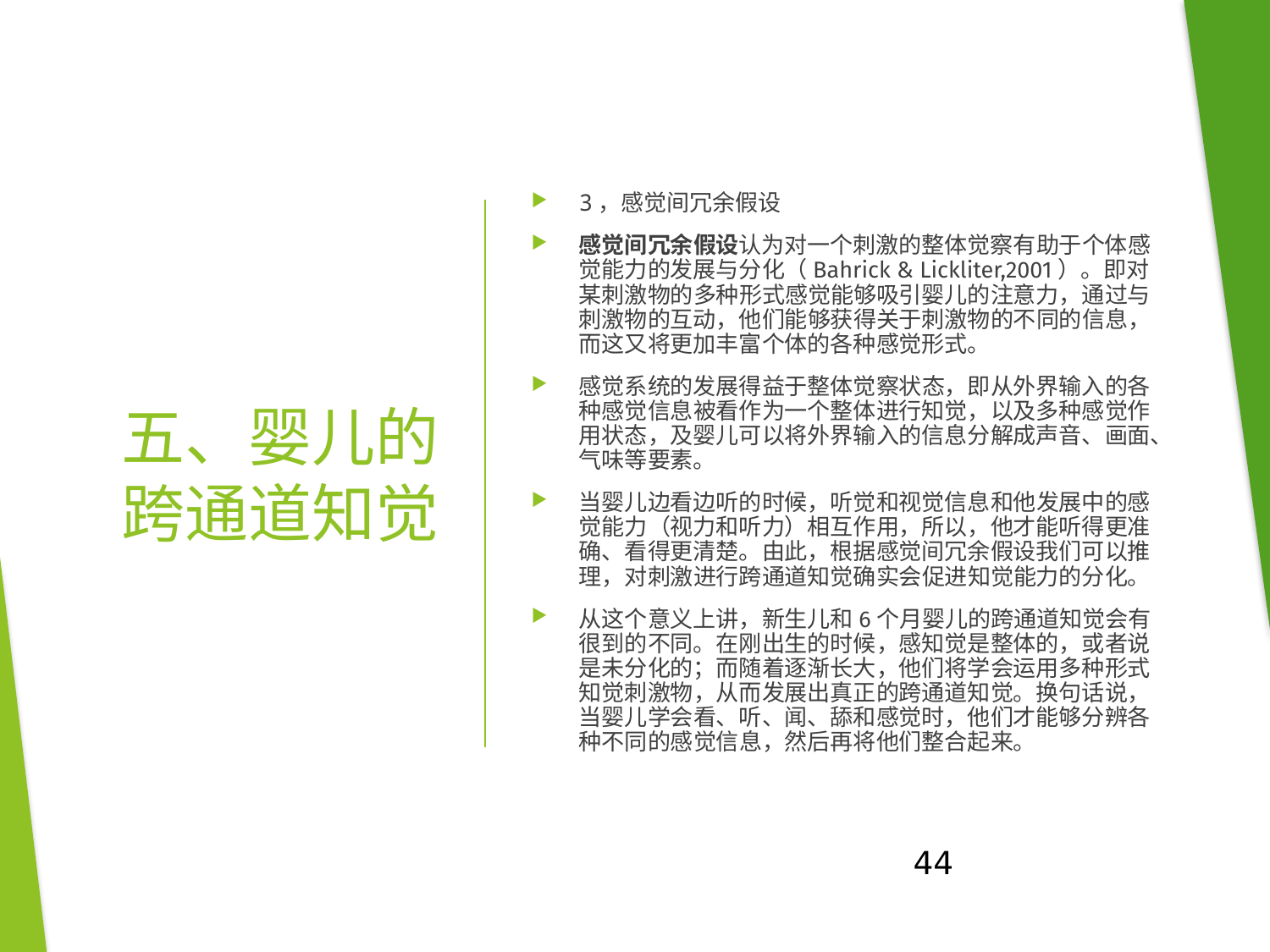

3，感觉间冗余假设
感觉间冗余假设认为对一个刺激的整体觉察有助于个体感觉能力的发展与分化（Bahrick & Lickliter,2001）。即对某刺激物的多种形式感觉能够吸引婴儿的注意力，通过与刺激物的互动，他们能够获得关于刺激物的不同的信息，而这又将更加丰富个体的各种感觉形式。
感觉系统的发展得益于整体觉察状态，即从外界输入的各种感觉信息被看作为一个整体进行知觉，以及多种感觉作用状态，及婴儿可以将外界输入的信息分解成声音、画面、气味等要素。
当婴儿边看边听的时候，听觉和视觉信息和他发展中的感觉能力（视力和听力）相互作用，所以，他才能听得更准确、看得更清楚。由此，根据感觉间冗余假设我们可以推理，对刺激进行跨通道知觉确实会促进知觉能力的分化。
从这个意义上讲，新生儿和6个月婴儿的跨通道知觉会有很到的不同。在刚出生的时候，感知觉是整体的，或者说是未分化的；而随着逐渐长大，他们将学会运用多种形式知觉刺激物，从而发展出真正的跨通道知觉。换句话说，当婴儿学会看、听、闻、舔和感觉时，他们才能够分辨各种不同的感觉信息，然后再将他们整合起来。
# 五、婴儿的跨通道知觉

44